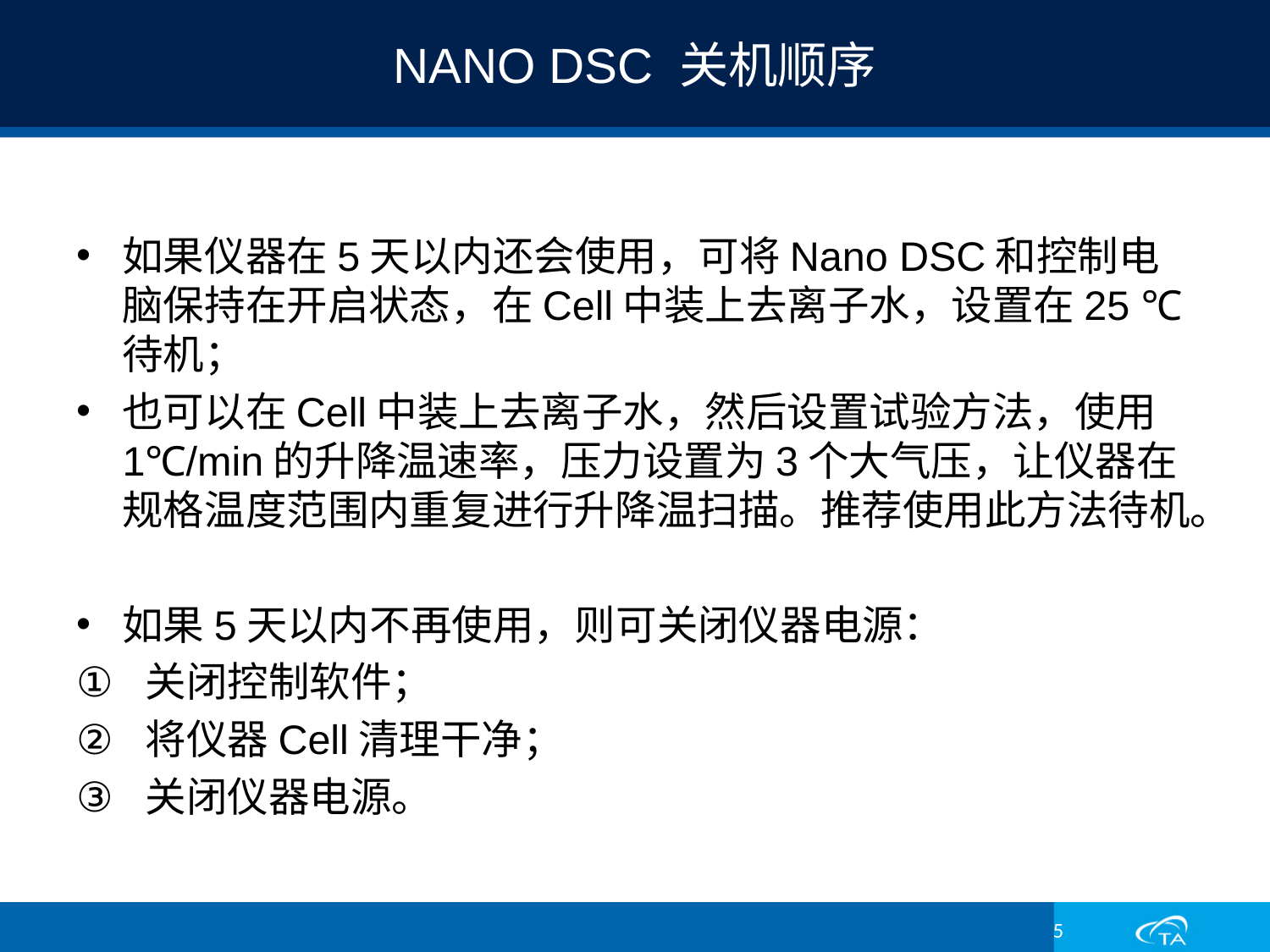

# NANO DSC 关机顺序

如果仪器在5天以内还会使用，可将Nano DSC和控制电脑保持在开启状态，在Cell中装上去离子水，设置在25 ℃待机；
也可以在Cell中装上去离子水，然后设置试验方法，使用1℃/min的升降温速率，压力设置为3个大气压，让仪器在规格温度范围内重复进行升降温扫描。推荐使用此方法待机。

如果5天以内不再使用，则可关闭仪器电源：
关闭控制软件；
将仪器Cell清理干净；
关闭仪器电源。
5